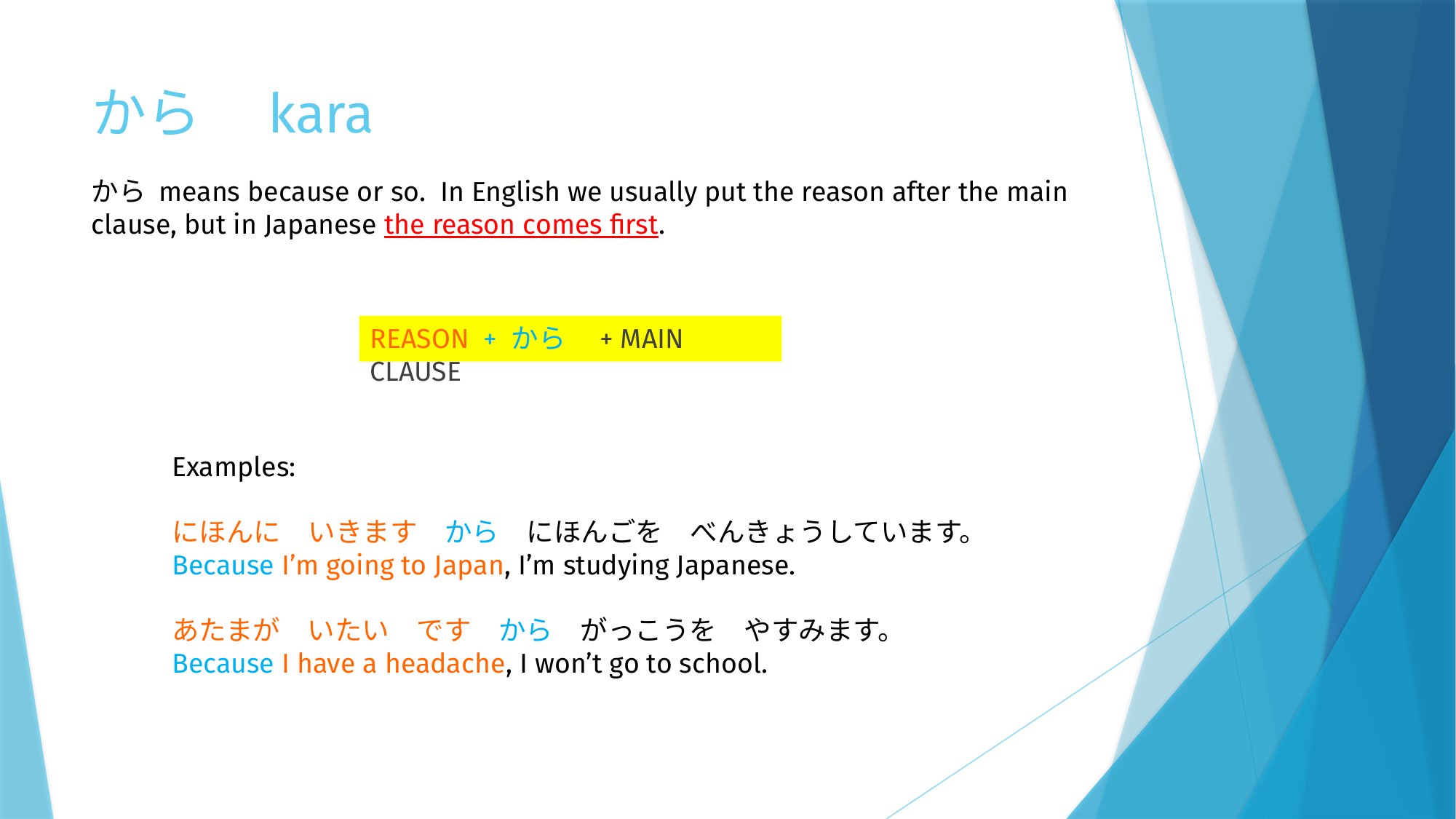

# から　kara
から means because or so.  In English we usually put the reason after the main clause, but in Japanese the reason comes first.

REASON  + から　+ MAIN CLAUSE
Examples:

にほんに　いきます　から　にほんごを　べんきょうしています。
Because I’m going to Japan, I’m studying Japanese.

あたまが　いたい　です　から　がっこうを　やすみます。
Because I have a headache, I won’t go to school.